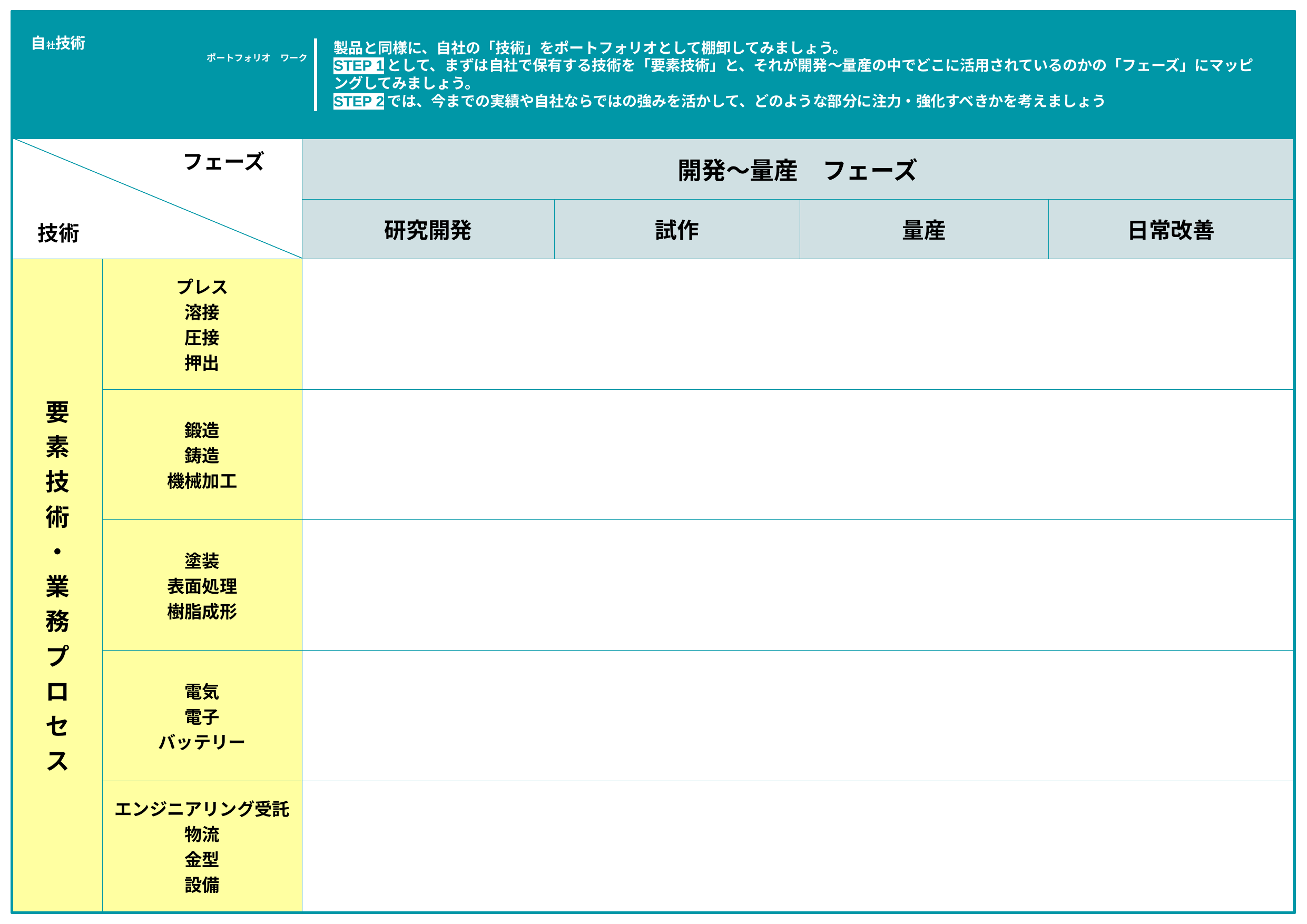

自社技術
ポートフォリオ　ワーク
# 製品と同様に、自社の「技術」をポートフォリオとして棚卸してみましょう。
STEP 1として、まずは自社で保有する技術を「要素技術」と、それが開発〜量産の中でどこに活用されているのかの「フェーズ」にマッピングしてみましょう。
STEP 2では、今までの実績や自社ならではの強みを活かして、どのような部分に注力・強化すべきかを考えましょう
|  |  | 開発～量産　フェーズ |  |  |  |
| --- | --- | --- | --- | --- | --- |
|  |  | 研究開発 | 試作 | 量産 | 日常改善 |
| 要 素 技 術 ・ 業 務 プ ロ セ ス | プレス 溶接 圧接 押出 |  |  |  |  |
|  | 鍛造 鋳造 機械加工 |  |  |  |  |
|  | 塗装 表面処理 樹脂成形 |  |  |  |  |
|  | 電気 電子 バッテリー |  |  |  |  |
|  | エンジニアリング受託 物流 金型 設備 |  |  |  |  |
フェーズ
技術